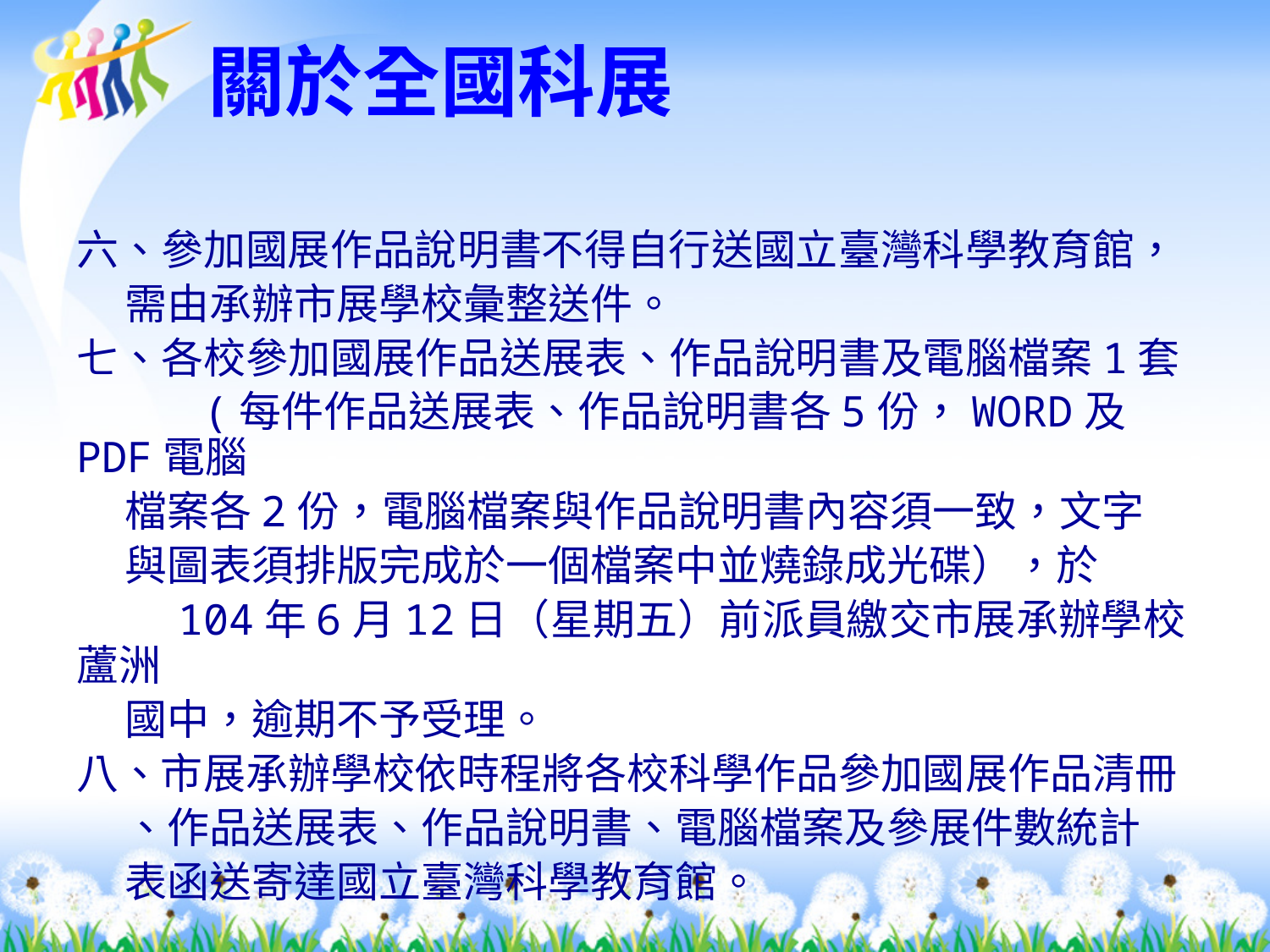

六、參加國展作品說明書不得自行送國立臺灣科學教育館，
    需由承辦市展學校彙整送件。
七、各校參加國展作品送展表、作品說明書及電腦檔案1套
     (每件作品送展表、作品說明書各5份，WORD及PDF電腦
    檔案各2份，電腦檔案與作品說明書內容須一致，文字
    與圖表須排版完成於一個檔案中並燒錄成光碟），於
    104年6月12日（星期五）前派員繳交市展承辦學校蘆洲
    國中，逾期不予受理。
八、市展承辦學校依時程將各校科學作品參加國展作品清冊
    、作品送展表、作品說明書、電腦檔案及參展件數統計
    表函送寄達國立臺灣科學教育館。
關於全國科展